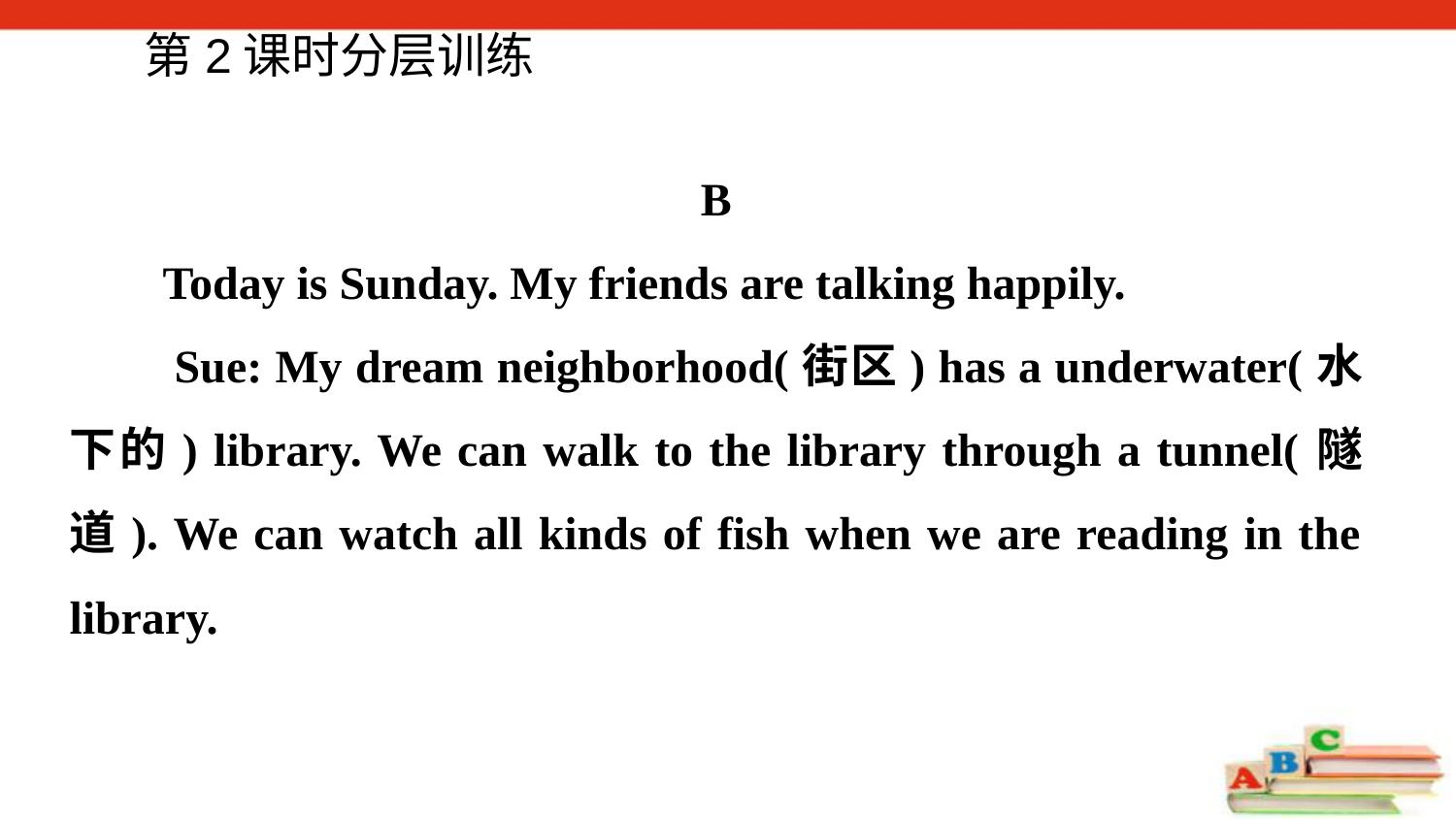

第2课时分层训练
B
        Today is Sunday. My friends are talking happily.
        Sue: My dream neighborhood(街区) has a underwater(水下的) library. We can walk to the library through a tunnel(隧道). We can watch all kinds of fish when we are reading in the library.